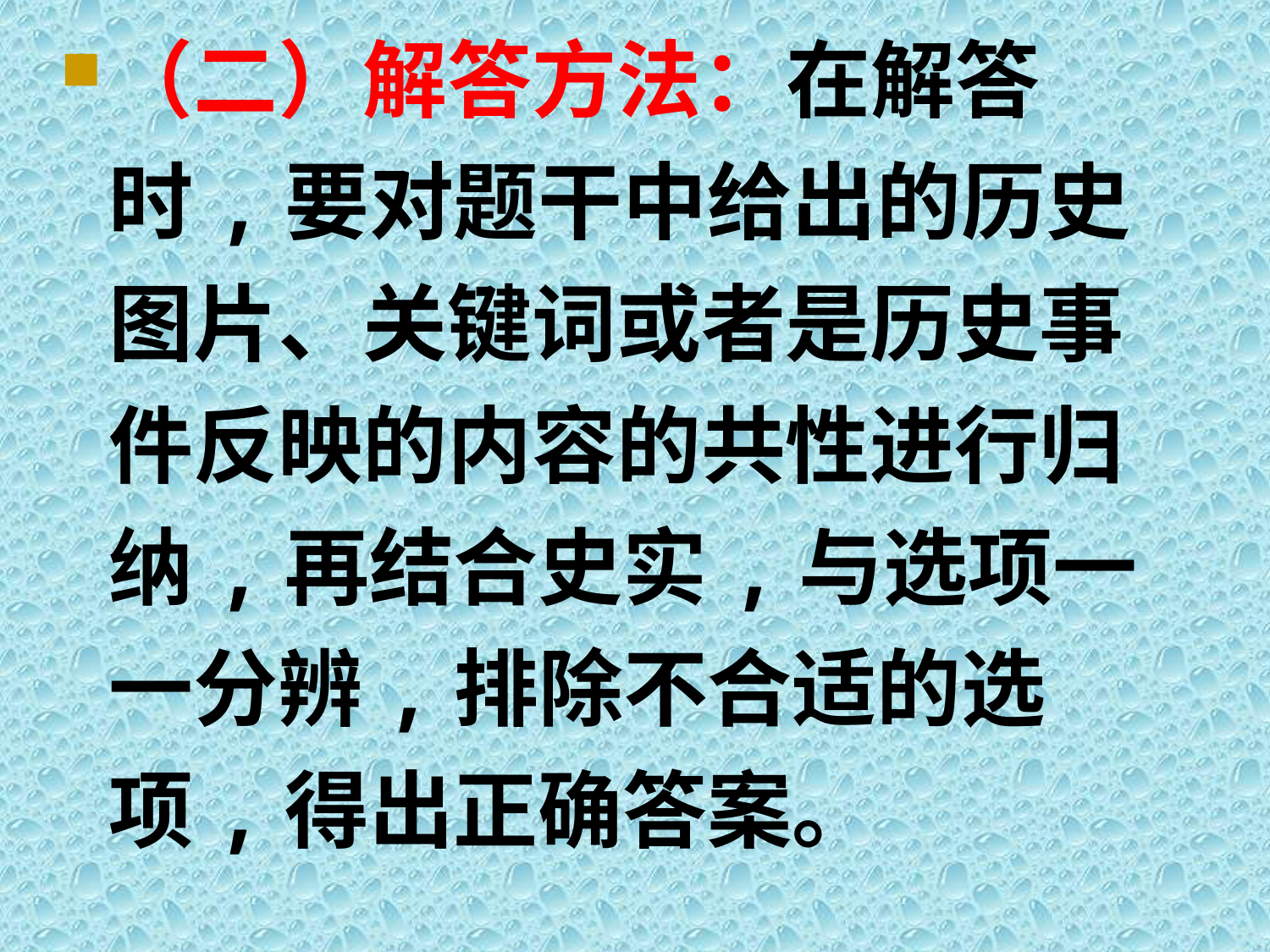

（二）解答方法：在解答时,要对题干中给出的历史图片、关键词或者是历史事件反映的内容的共性进行归纳,再结合史实,与选项一一分辨,排除不合适的选项,得出正确答案。